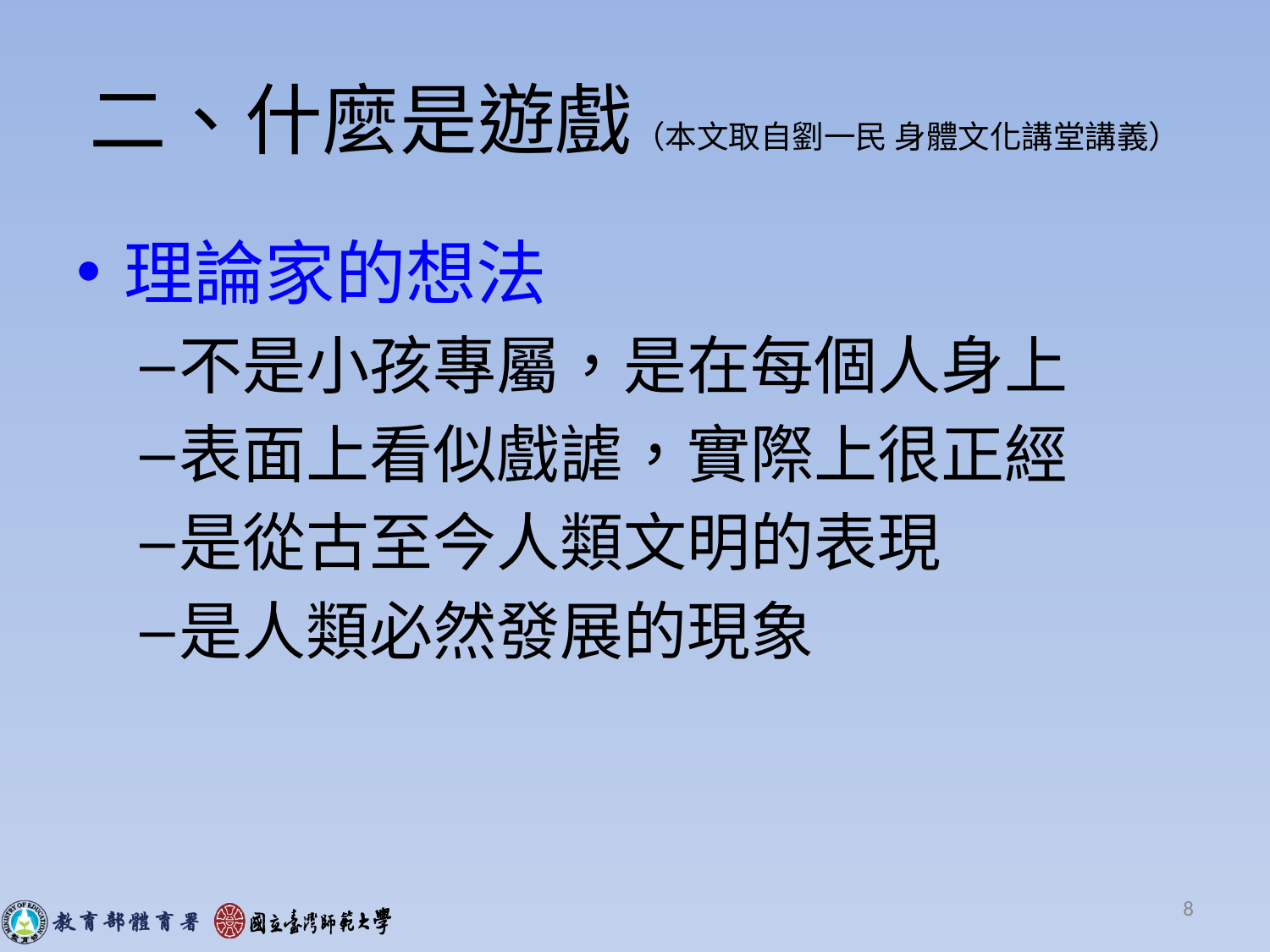

# 二、什麼是遊戲（本文取自劉一民 身體文化講堂講義）
理論家的想法
不是小孩專屬，是在每個人身上
表面上看似戲謔，實際上很正經
是從古至今人類文明的表現
是人類必然發展的現象

8